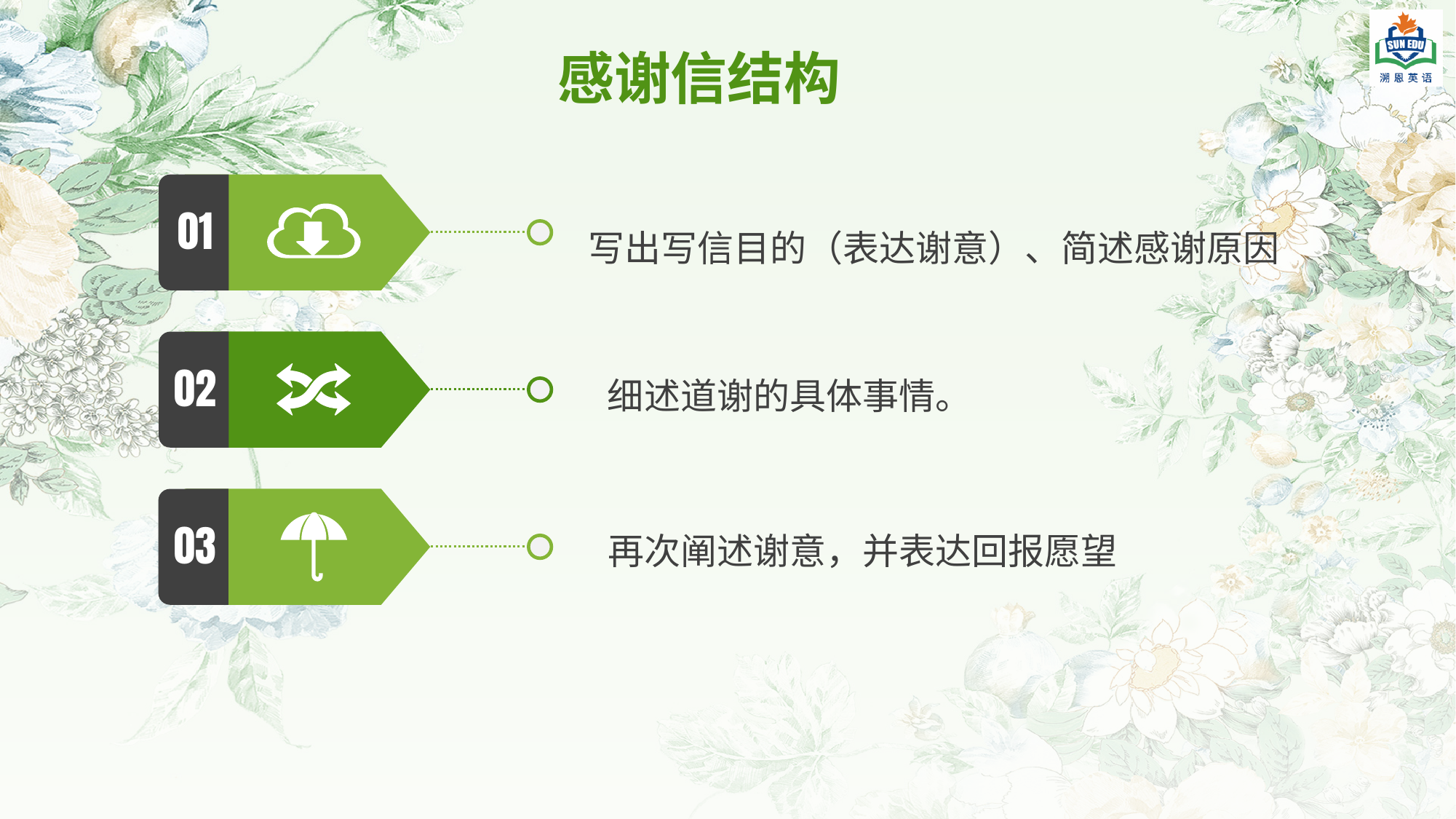

感谢信结构

01

写出写信目的（表达谢意）、简述感谢原因

02

细述道谢的具体事情。

03

再次阐述谢意，并表达回报愿望